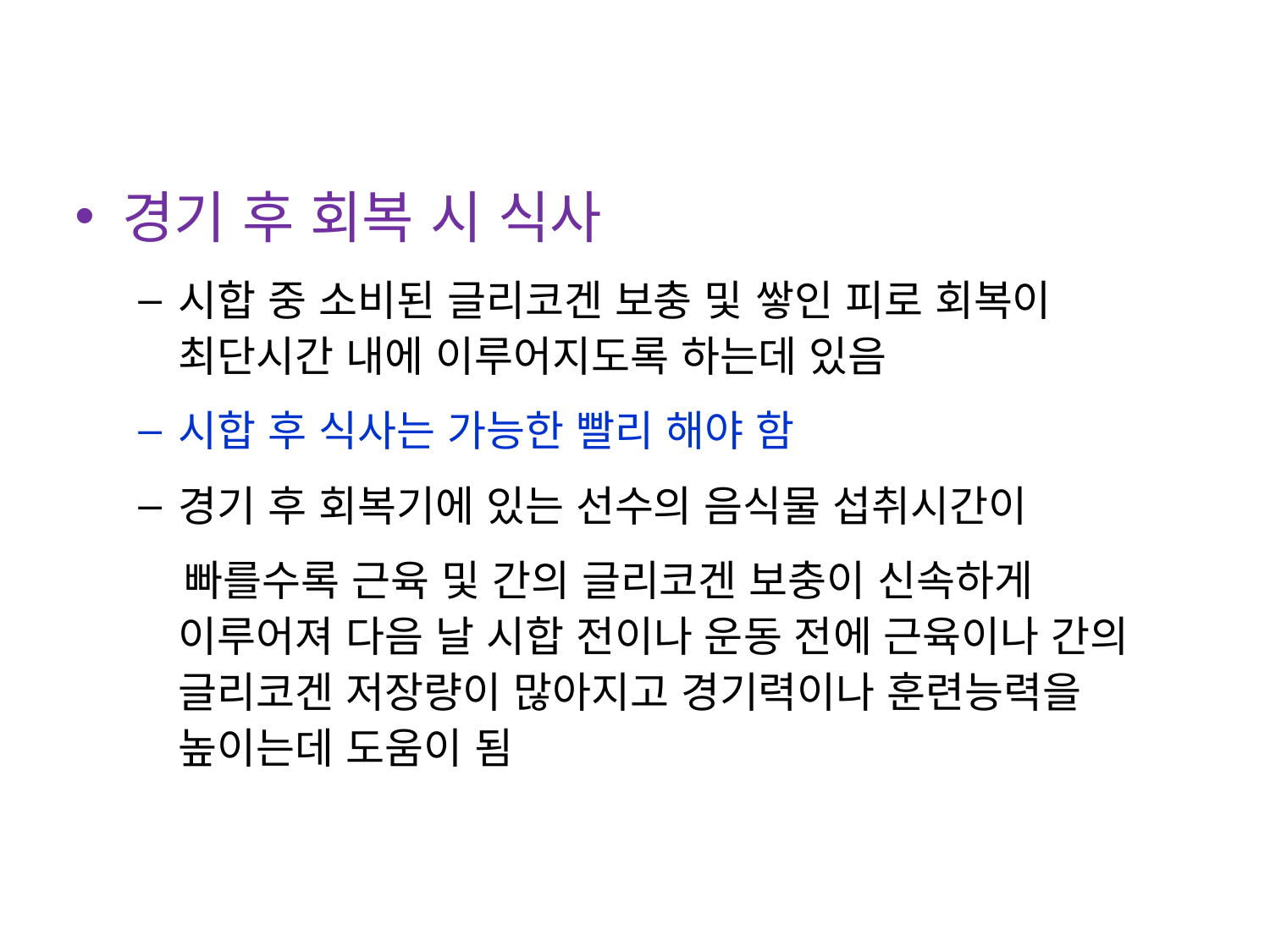

경기 후 회복 시 식사
시합 중 소비된 글리코겐 보충 및 쌓인 피로 회복이 최단시간 내에 이루어지도록 하는데 있음
시합 후 식사는 가능한 빨리 해야 함
경기 후 회복기에 있는 선수의 음식물 섭취시간이
   빠를수록 근육 및 간의 글리코겐 보충이 신속하게 이루어져 다음 날 시합 전이나 운동 전에 근육이나 간의 글리코겐 저장량이 많아지고 경기력이나 훈련능력을 높이는데 도움이 됨